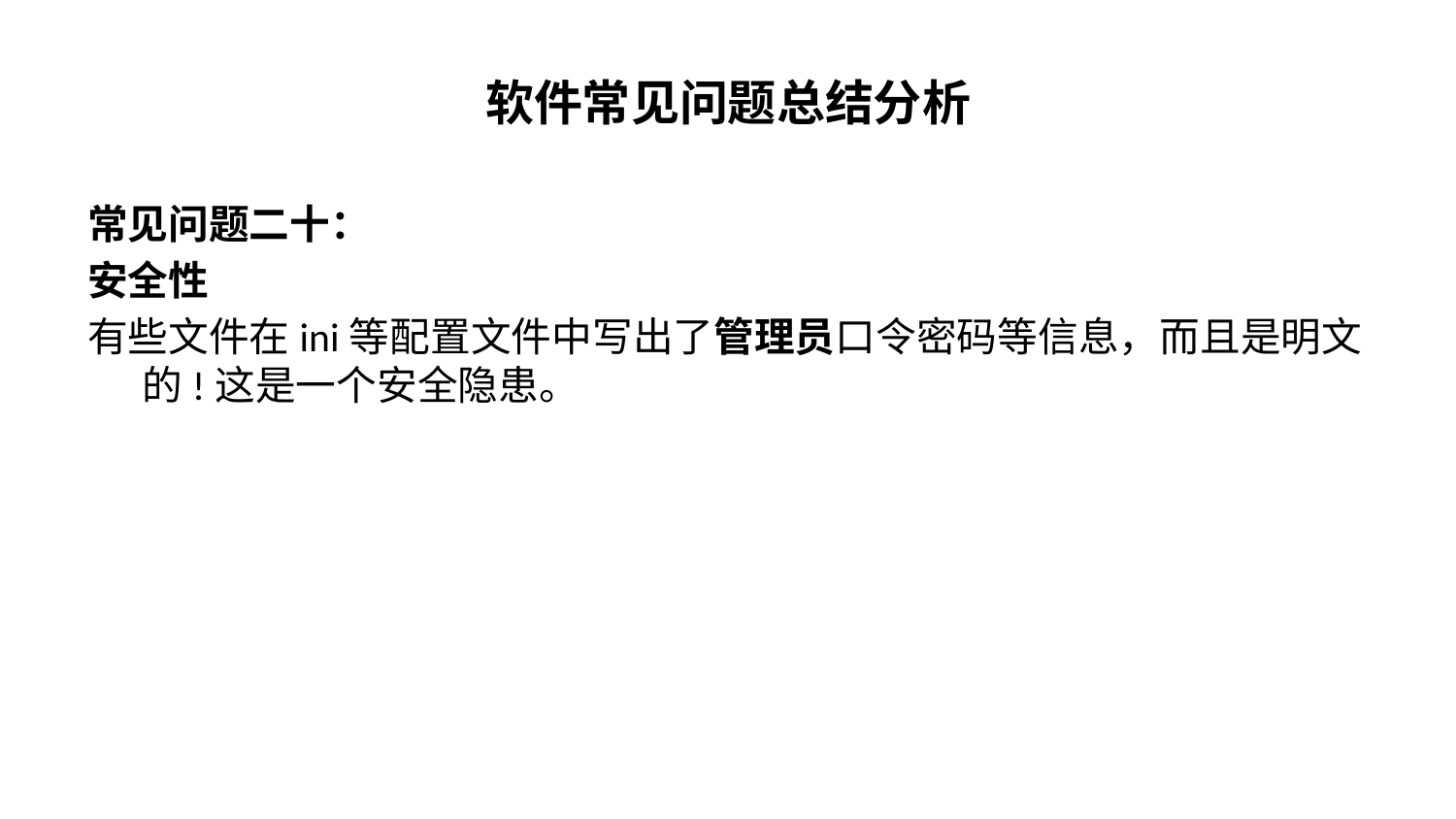

# 软件常见问题总结分析
常见问题二十：
安全性
有些文件在ini等配置文件中写出了管理员口令密码等信息，而且是明文的!这是一个安全隐患。